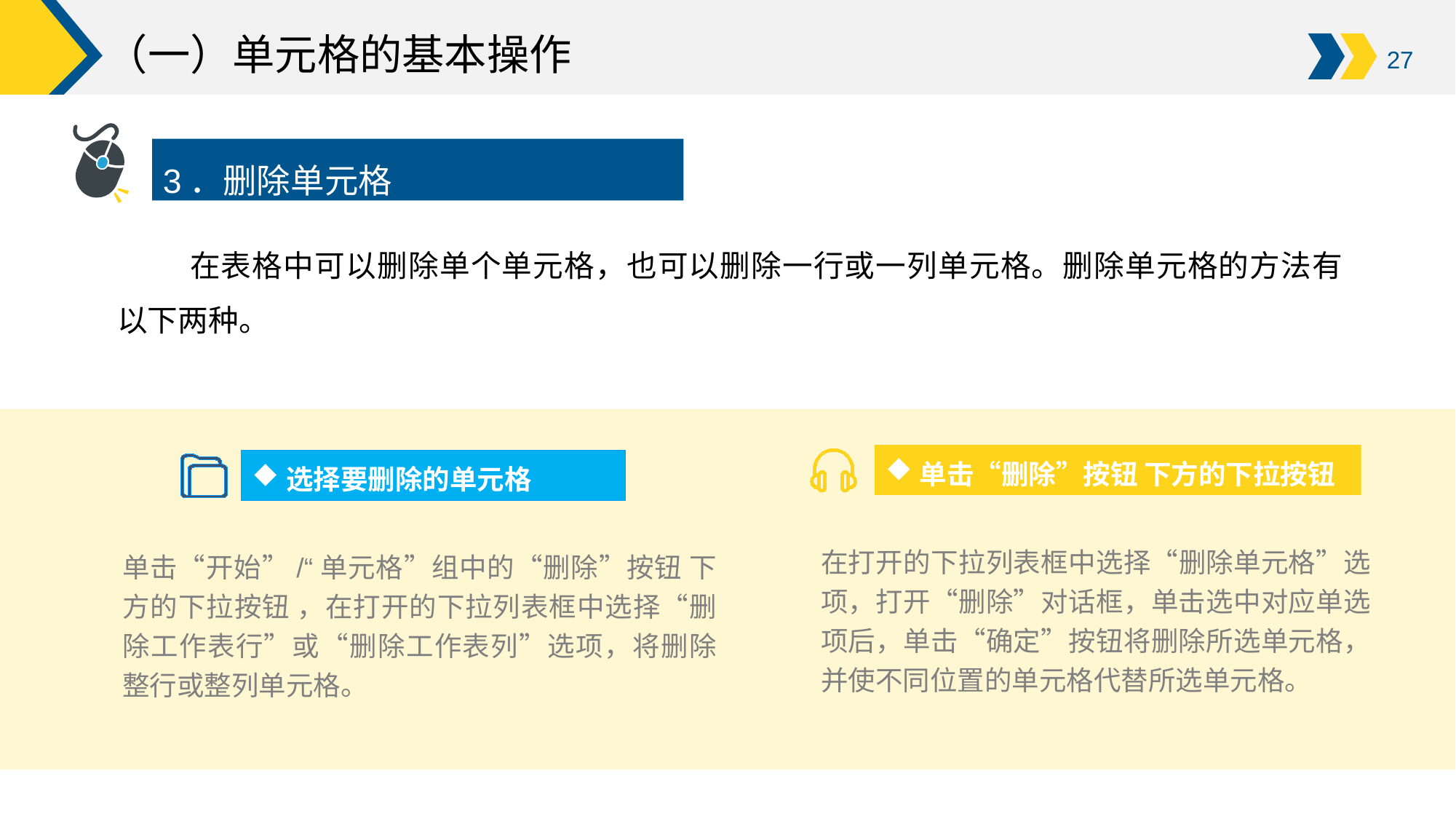

# （一）单元格的基本操作

3．删除单元格
在表格中可以删除单个单元格，也可以删除一行或一列单元格。删除单元格的方法有以下两种。

单击“删除”按钮 下方的下拉按钮

选择要删除的单元格

在打开的下拉列表框中选择“删除单元格”选项，打开“删除”对话框，单击选中对应单选项后，单击“确定”按钮将删除所选单元格，并使不同位置的单元格代替所选单元格。
单击“开始”/“单元格”组中的“删除”按钮 下方的下拉按钮 ，在打开的下拉列表框中选择“删除工作表行”或“删除工作表列”选项，将删除整行或整列单元格。